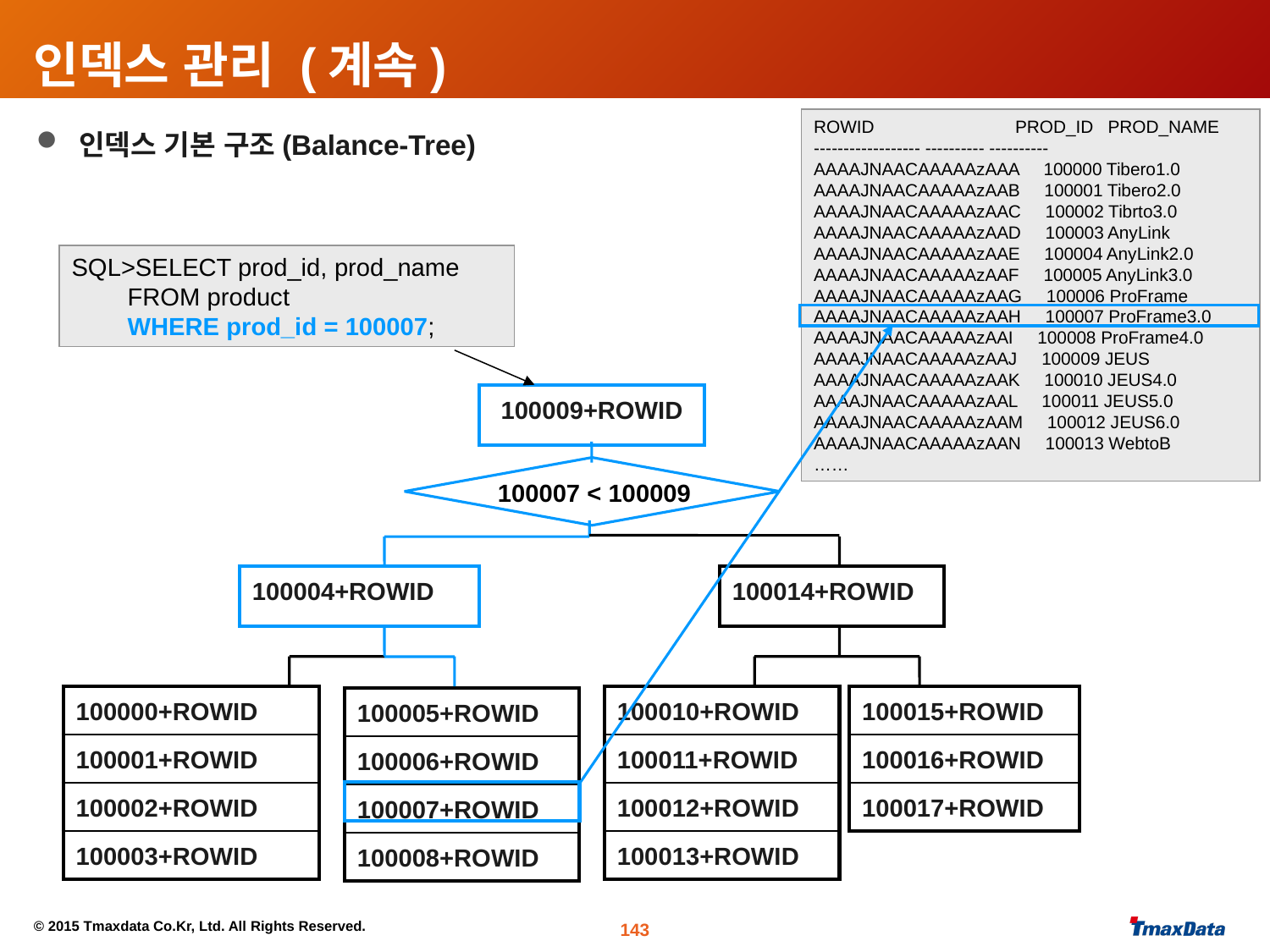

# 인덱스 관리 (계속)
ROWID                             PROD_ID   PROD_NAME
------------------ ---------- ----------AAAAJNAACAAAAAzAAA     100000 Tibero1.0
AAAAJNAACAAAAAzAAB     100001 Tibero2.0
AAAAJNAACAAAAAzAAC     100002 Tibrto3.0
AAAAJNAACAAAAAzAAD     100003 AnyLink
AAAAJNAACAAAAAzAAE     100004 AnyLink2.0
AAAAJNAACAAAAAzAAF     100005 AnyLink3.0
AAAAJNAACAAAAAzAAG     100006 ProFrame
AAAAJNAACAAAAAzAAH     100007 ProFrame3.0
AAAAJNAACAAAAAzAAI     100008 ProFrame4.0
AAAAJNAACAAAAAzAAJ     100009 JEUS
AAAAJNAACAAAAAzAAK     100010 JEUS4.0
AAAAJNAACAAAAAzAAL     100011 JEUS5.0
AAAAJNAACAAAAAzAAM     100012 JEUS6.0
AAAAJNAACAAAAAzAAN     100013 WebtoB
……
 인덱스 기본 구조(Balance-Tree)

SQL>SELECT prod_id, prod_name
        FROM product
        WHERE prod_id = 100007;

| 100009+ROWID |
| --- |

100007 < 100009

| 100004+ROWID |
| --- |
| 100014+ROWID |
| --- |

| 100000+ROWID |
| --- |
| 100001+ROWID |
| 100002+ROWID |
| 100003+ROWID |
| 100010+ROWID |
| --- |
| 100011+ROWID |
| 100012+ROWID |
| 100013+ROWID |
| 100015+ROWID |
| --- |
| 100016+ROWID |
| 100017+ROWID |
| 100005+ROWID |
| --- |
| 100006+ROWID |
| 100007+ROWID |
| 100008+ROWID |